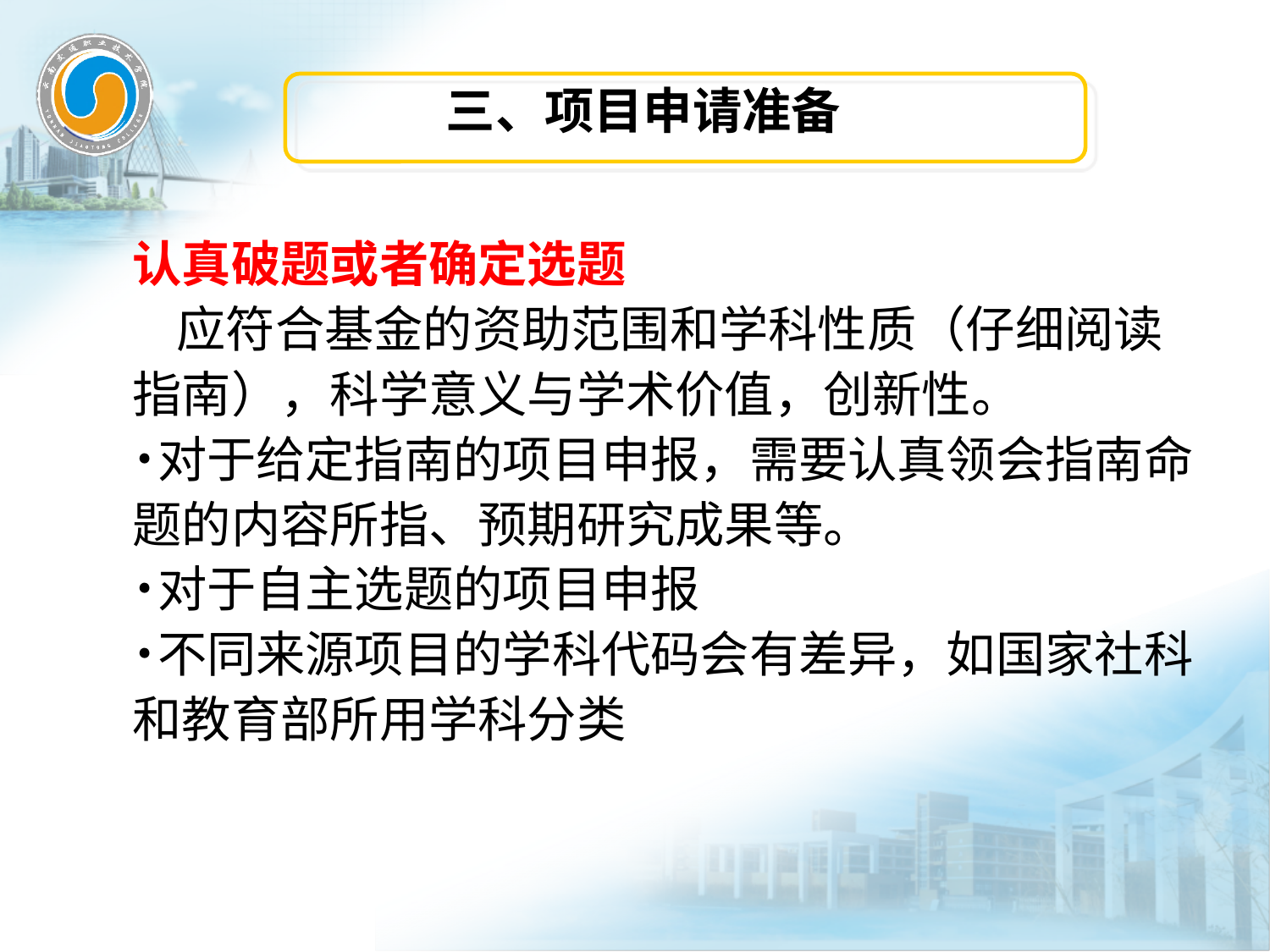

三、项目申请准备

认真破题或者确定选题
    应符合基金的资助范围和学科性质（仔细阅读指南），科学意义与学术价值，创新性。
˙对于给定指南的项目申报，需要认真领会指南命题的内容所指、预期研究成果等。
˙对于自主选题的项目申报
˙不同来源项目的学科代码会有差异，如国家社科和教育部所用学科分类